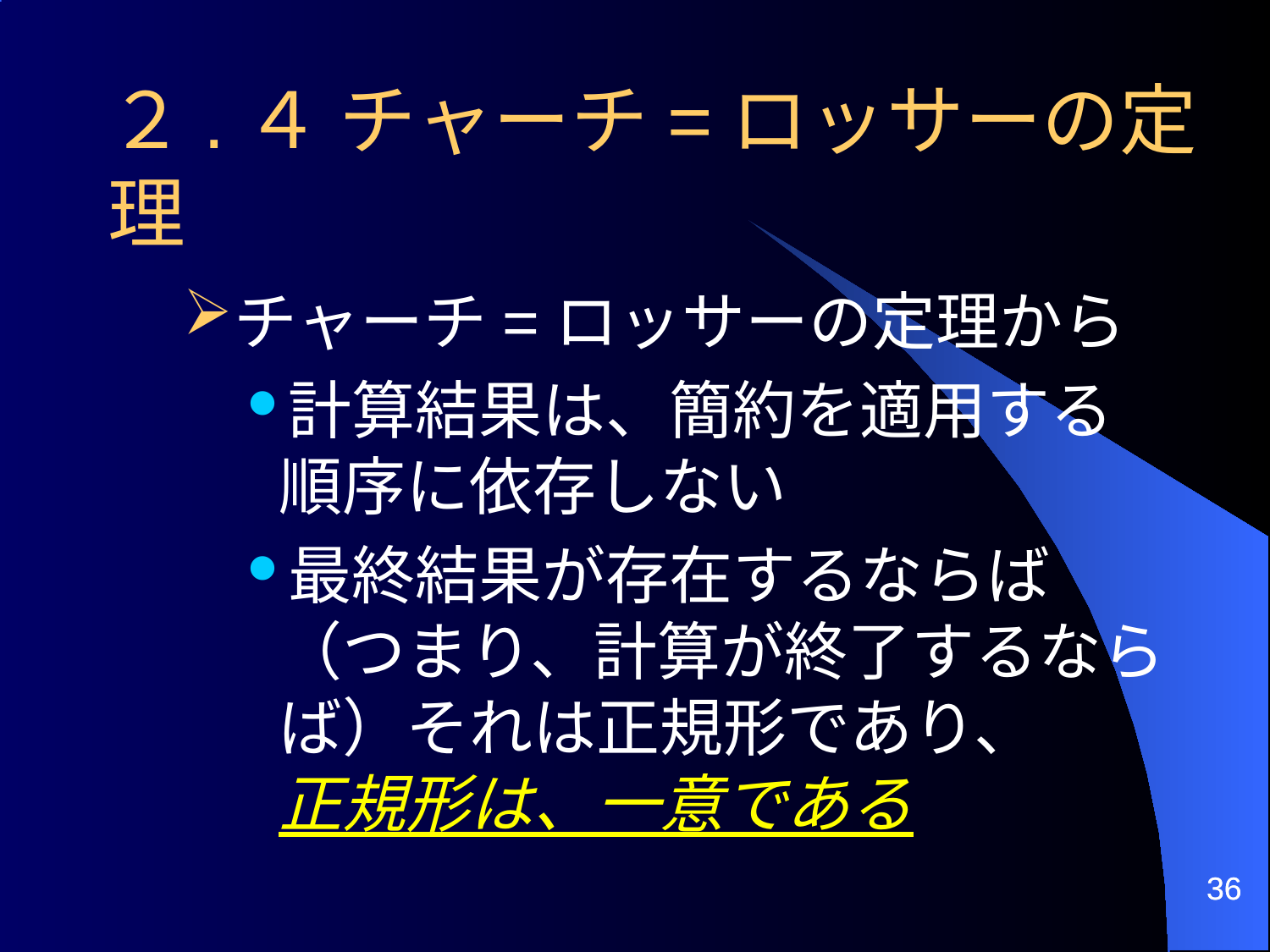

２.４ チャーチ=ロッサーの定理
チャーチ=ロッサーの定理から
計算結果は、簡約を適用する順序に依存しない
最終結果が存在するならば
（つまり、計算が終了するならば）それは正規形であり、
正規形は、一意である
36
36